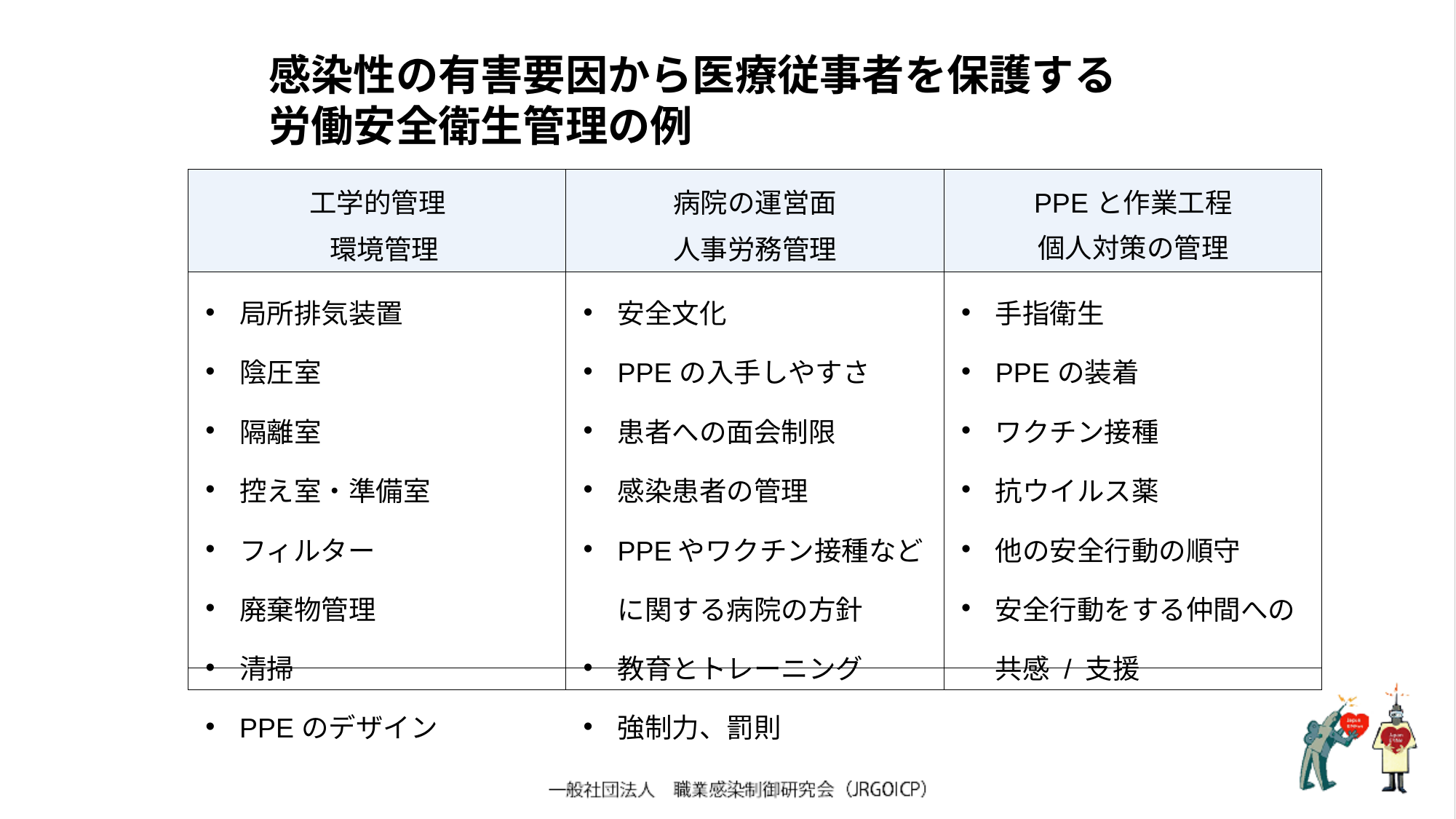

感染性の有害要因から医療従事者を保護する
労働安全衛生管理の例
| 工学的管理 環境管理 | 病院の運営面 人事労務管理 | PPEと作業工程 個人対策の管理 |
| --- | --- | --- |
| 局所排気装置 陰圧室 隔離室 控え室・準備室 フィルター 廃棄物管理 清掃 PPEのデザイン | 安全文化 PPEの入手しやすさ 患者への面会制限 感染患者の管理 PPEやワクチン接種などに関する病院の方針 教育とトレーニング 強制力、罰則 | 手指衛生 PPEの装着 ワクチン接種 抗ウイルス薬 他の安全行動の順守 安全行動をする仲間への共感 / 支援 |
|  |  |  |
|  |  |  |
|  |  |  |
|  |  |  |
|  |  |  |
|  |  |  |
|  |  |  |
|  |  |  |